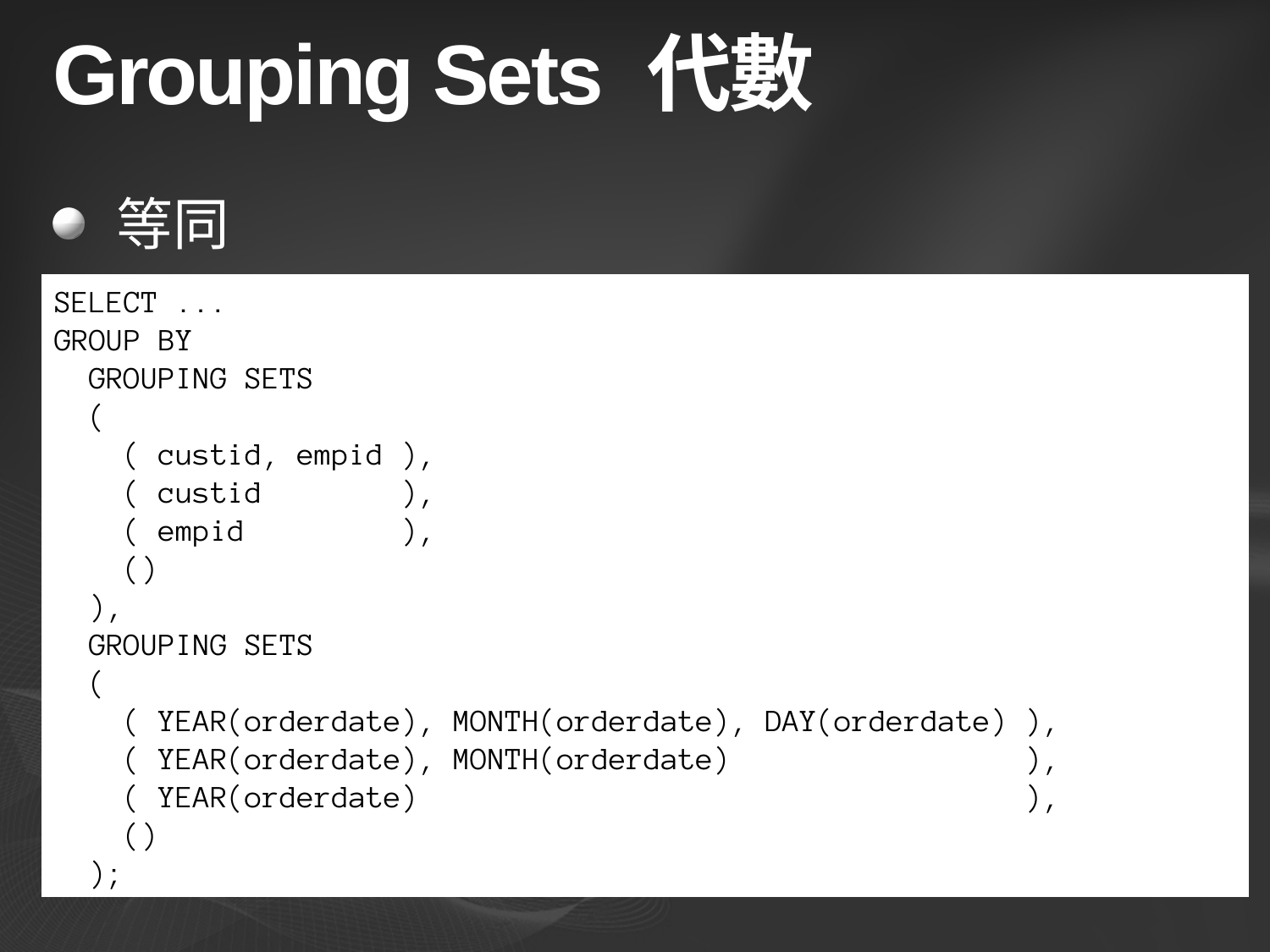

# Grouping Sets 代數
等同
SELECT ...
GROUP BY
  GROUPING SETS
  (
    ( custid, empid ),
    ( custid        ),
    ( empid         ),
    ()
  ),
  GROUPING SETS
  (
    ( YEAR(orderdate), MONTH(orderdate), DAY(orderdate) ),
    ( YEAR(orderdate), MONTH(orderdate)                 ),
    ( YEAR(orderdate)                                   ),
    ()
  );